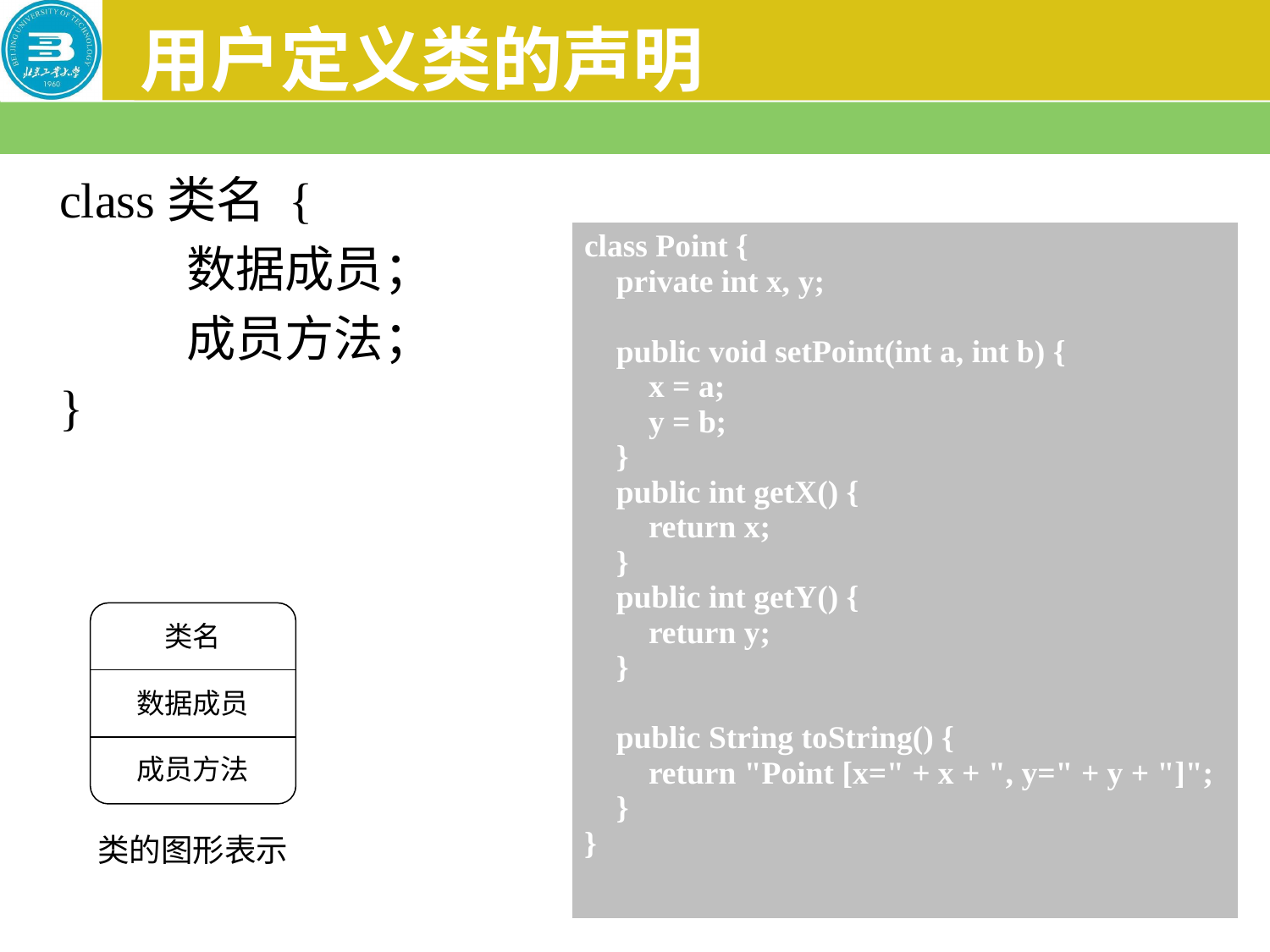

# 用户定义类的声明
class类名 {
	数据成员；
	成员方法；
}
| class Point { private int x, y; public void setPoint(int a, int b) { x = a; y = b; } public int getX() { return x; } public int getY() { return y; } public String toString() { return "Point [x=" + x + ", y=" + y + "]"; } } |
| --- |

类名
数据成员
成员方法
类的图形表示